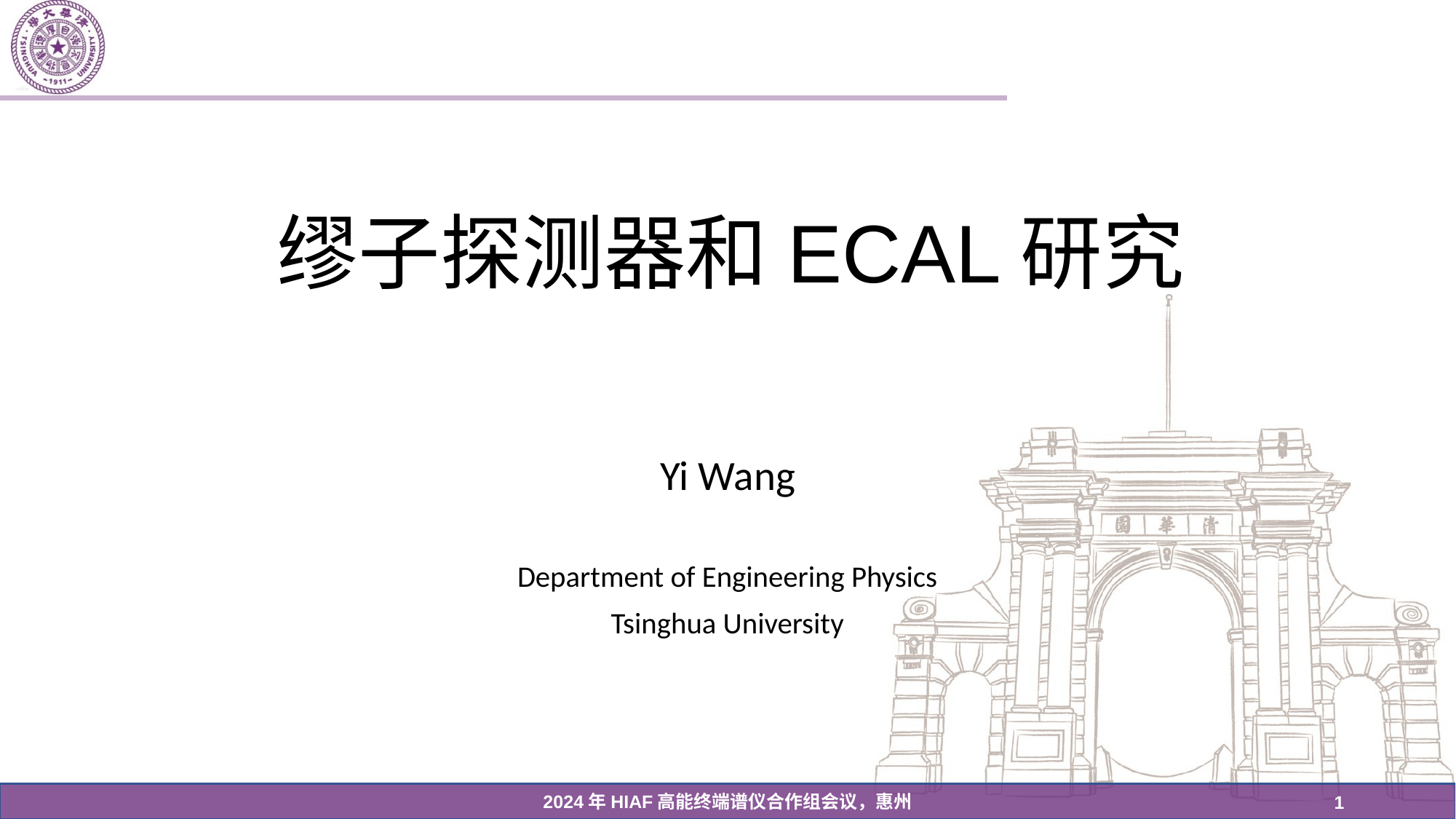

# 缪子探测器和ECAL研究
Yi Wang

Department of Engineering Physics
Tsinghua University

2024年HIAF高能终端谱仪合作组会议，惠州
1